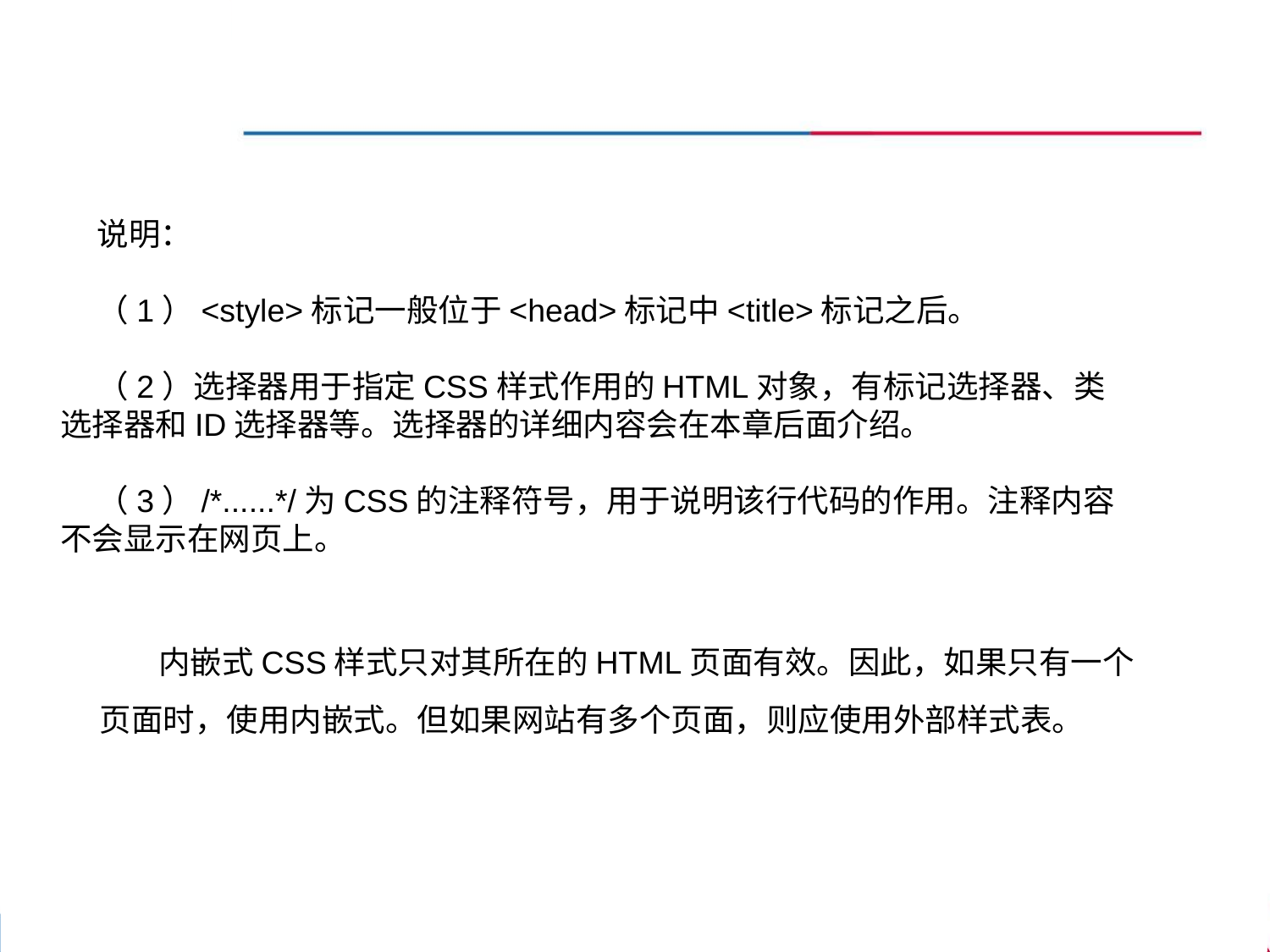

说明：

（1）<style>标记一般位于<head>标记中<title>标记之后。

（2）选择器用于指定CSS样式作用的HTML对象，有标记选择器、类选择器和ID选择器等。选择器的详细内容会在本章后面介绍。

（3）/*......*/为CSS的注释符号，用于说明该行代码的作用。注释内容不会显示在网页上。
  内嵌式CSS样式只对其所在的HTML页面有效。因此，如果只有一个页面时，使用内嵌式。但如果网站有多个页面，则应使用外部样式表。

19